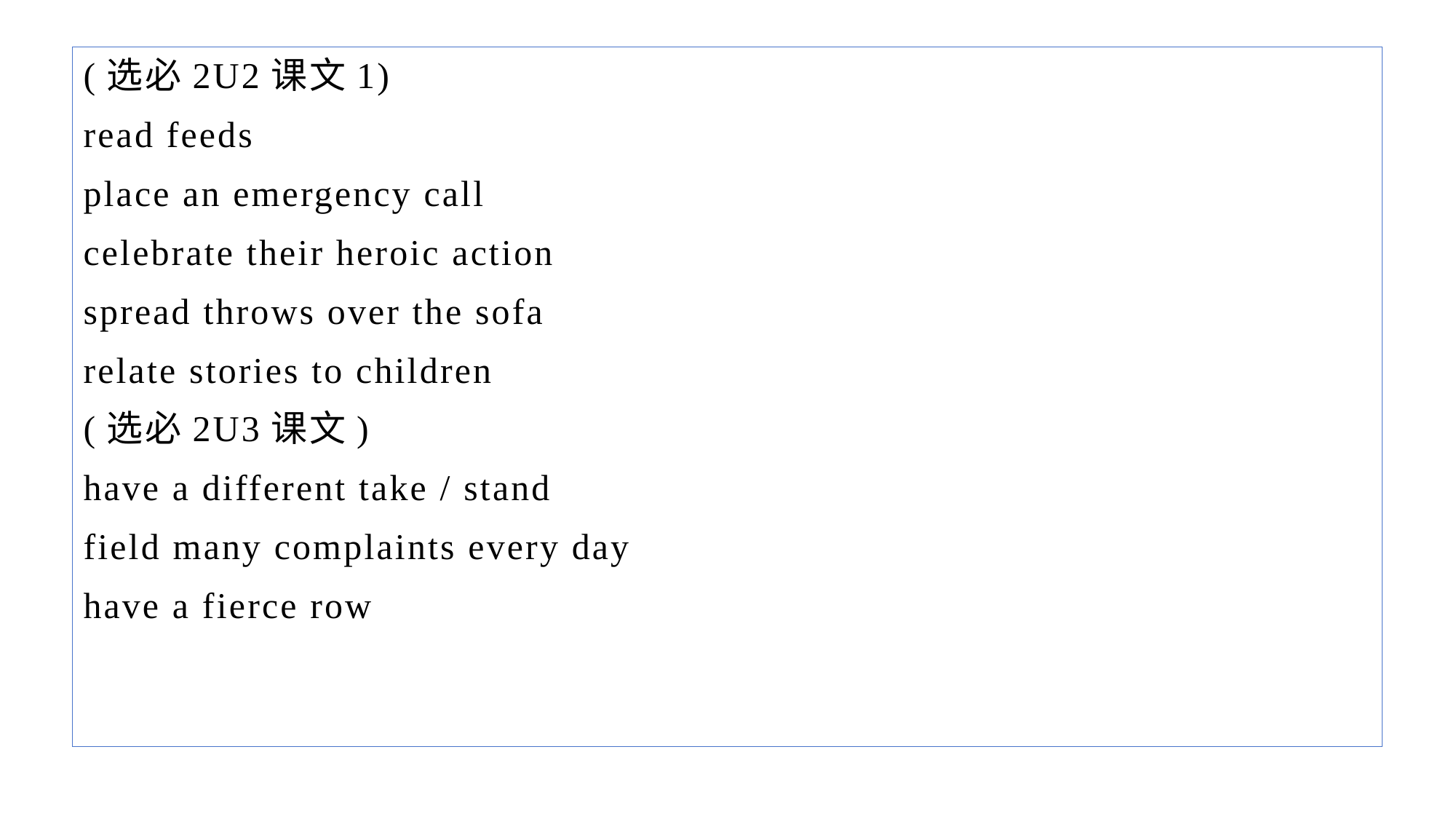

(选必2U2课文1)
read feeds
place an emergency call
celebrate their heroic action
spread throws over the sofa
relate stories to children
(选必2U3课文)
have a different take / stand
field many complaints every day
have a fierce row